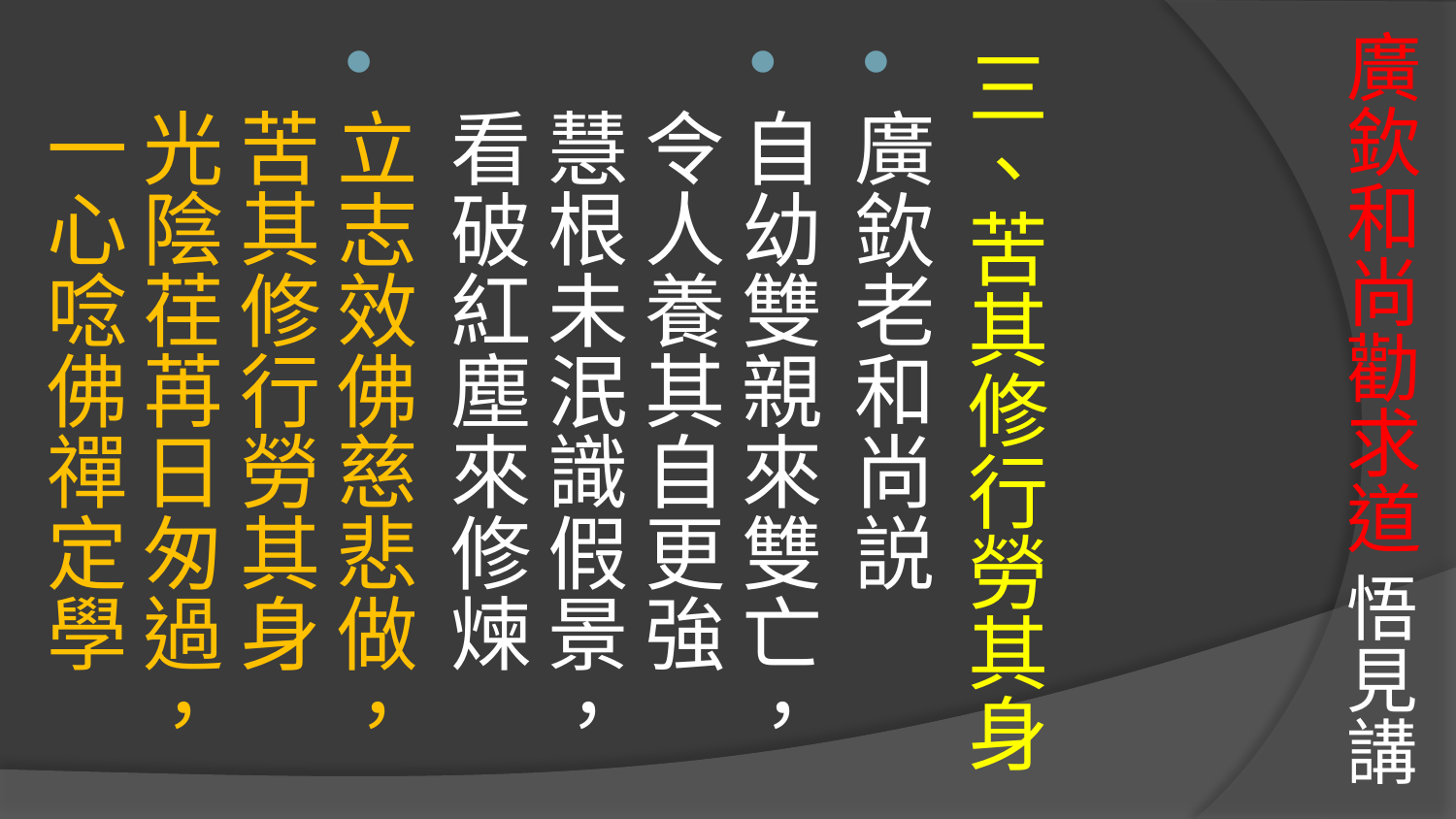

# 廣欽和尚勸求道 悟見講
三、苦其修行勞其身
廣欽老和尚説
自幼雙親來雙亡，令人養其自更強
慧根未泯識假景，看破紅塵來修煉
立志效佛慈悲做，苦其修行勞其身
光陰荏苒日匆過，一心唸佛禪定學